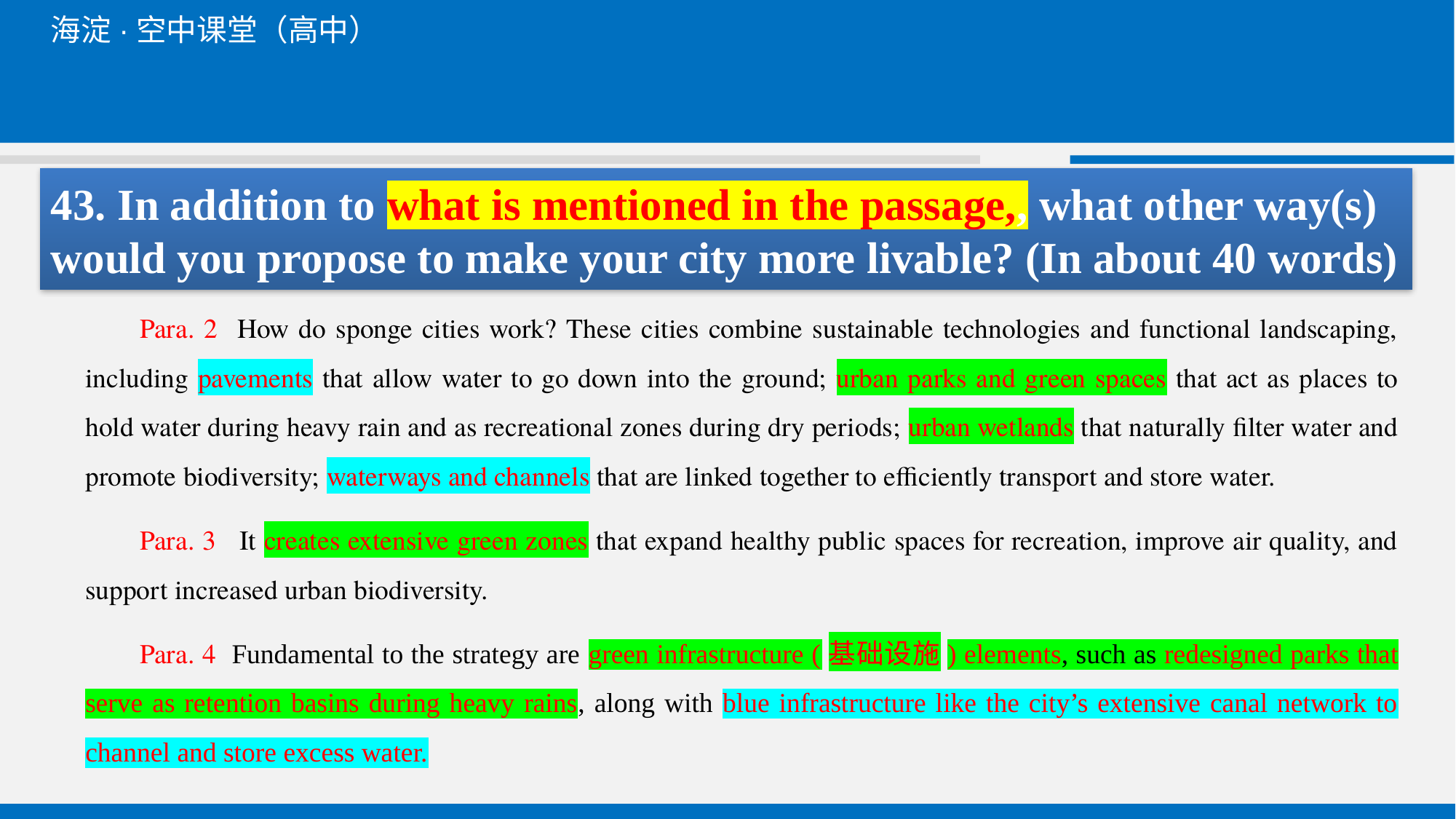

# 43. In addition to what is mentioned in the passage,, what other way(s) would you propose to make your city more livable? (In about 40 words)
Para. 2  How do sponge cities work? These cities combine sustainable technologies and functional landscaping, including pavements that allow water to go down into the ground; urban parks and green spaces that act as places to hold water during heavy rain and as recreational zones during dry periods; urban wetlands that naturally filter water and promote biodiversity; waterways and channels that are linked together to efficiently transport and store water.
Para. 3   It creates extensive green zones that expand healthy public spaces for recreation, improve air quality, and support increased urban biodiversity.
Para. 4  Fundamental to the strategy are green infrastructure (基础设施) elements, such as redesigned parks that serve as retention basins during heavy rains, along with blue infrastructure like the city’s extensive canal network to channel and store excess water.